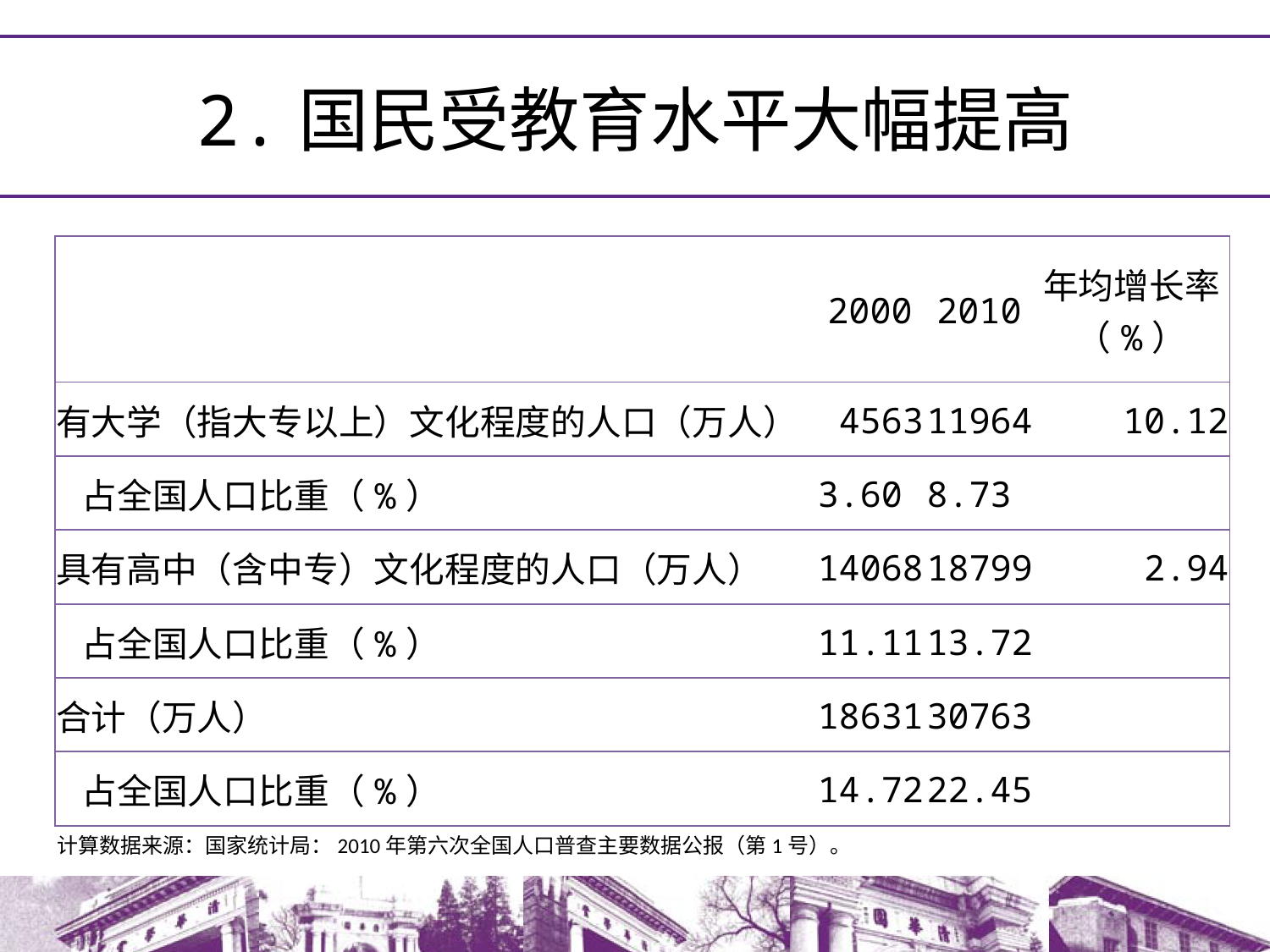

# 2.国民受教育水平大幅提高

|  | 2000 | 2010 | 年均增长率 （%） |
| --- | --- | --- | --- |
| 有大学（指大专以上）文化程度的人口（万人） | 4563 | 11964 | 10.12 |
| 占全国人口比重（%） | 3.60 | 8.73 |  |
| 具有高中（含中专）文化程度的人口（万人） | 14068 | 18799 | 2.94 |
| 占全国人口比重（%） | 11.11 | 13.72 |  |
| 合计（万人） | 18631 | 30763 |  |
| 占全国人口比重（%） | 14.72 | 22.45 |  |
计算数据来源：国家统计局：2010年第六次全国人口普查主要数据公报（第1号）。